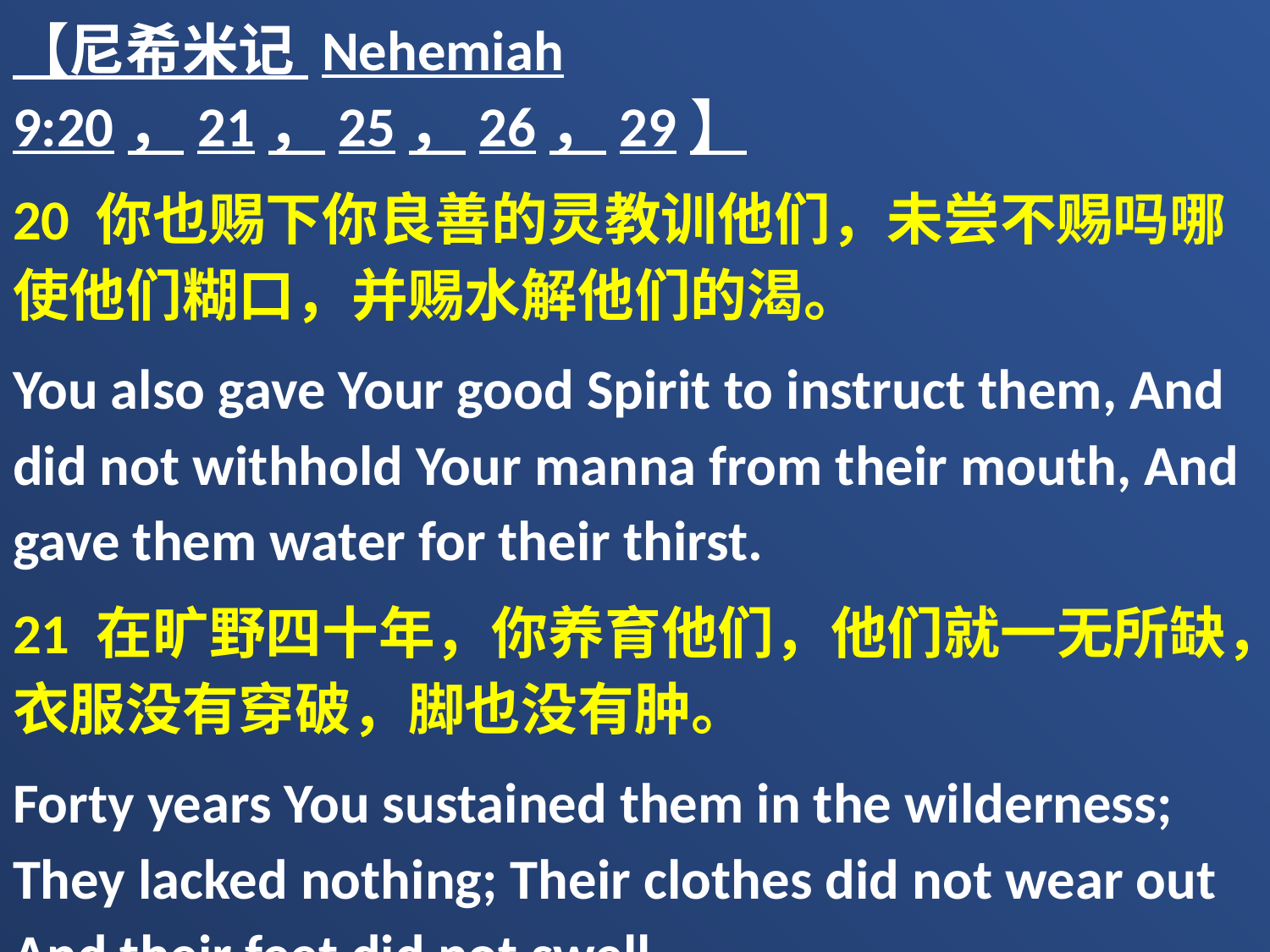

【尼希米记 Nehemiah 9:20，21，25，26，29】
20 你也赐下你良善的灵教训他们，未尝不赐吗哪使他们糊口，并赐水解他们的渴。
You also gave Your good Spirit to instruct them, And did not withhold Your manna from their mouth, And gave them water for their thirst.
21 在旷野四十年，你养育他们，他们就一无所缺，衣服没有穿破，脚也没有肿。
Forty years You sustained them in the wilderness; They lacked nothing; Their clothes did not wear out And their feet did not swell.